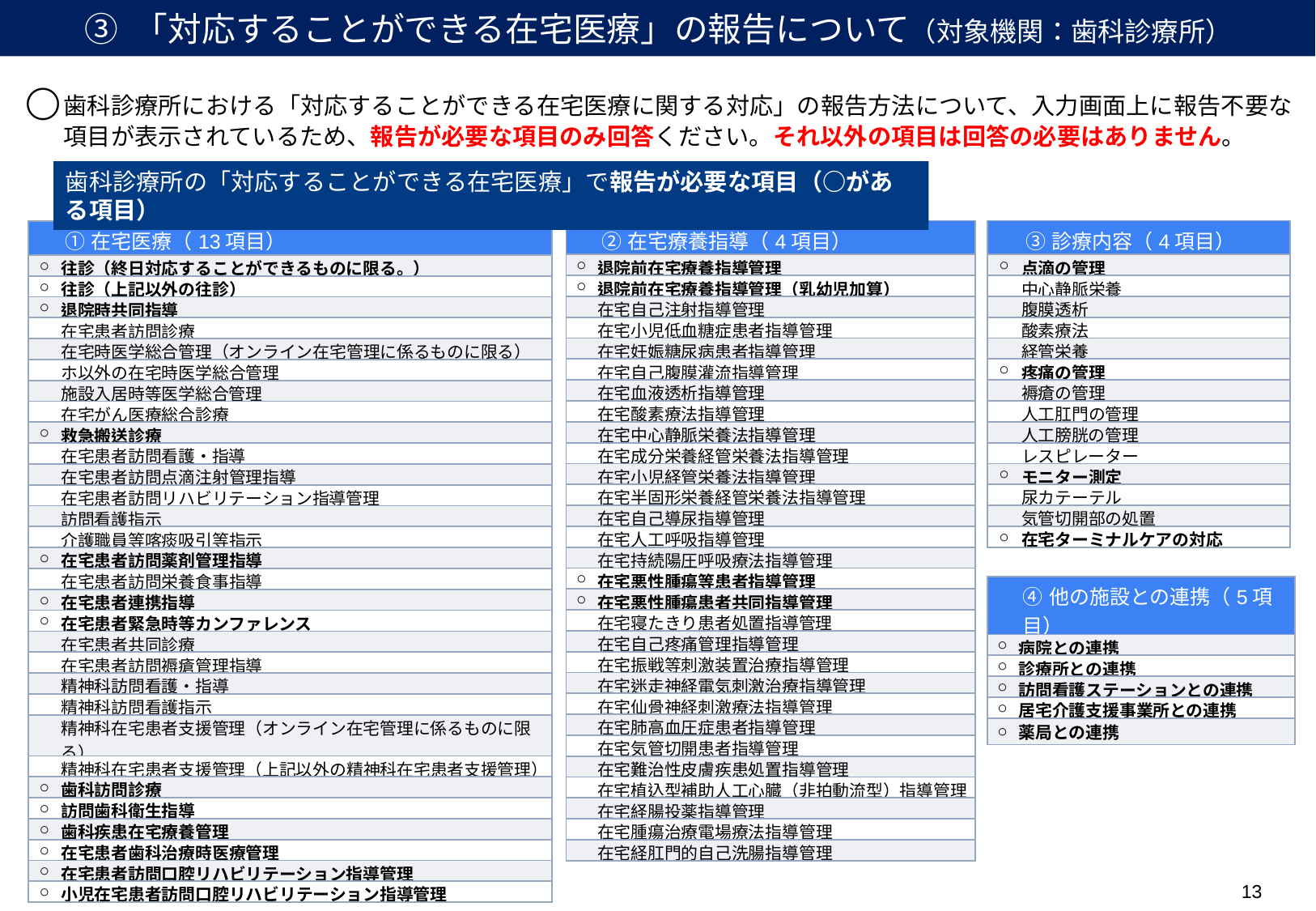

③ 「対応することができる在宅医療」の報告について（対象機関：歯科診療所）
歯科診療所における「対応することができる在宅医療に関する対応」の報告方法について、入力画面上に報告不要な項目が表示されているため、報告が必要な項目のみ回答ください。それ以外の項目は回答の必要はありません。
歯科診療所の「対応することができる在宅医療」で報告が必要な項目（○がある項目）
|  | ②在宅療養指導（4項目） |
| --- | --- |
| ○ | 退院前在宅療養指導管理 |
| ○ | 退院前在宅療養指導管理（乳幼児加算） |
|  | 在宅自己注射指導管理 |
|  | 在宅小児低血糖症患者指導管理 |
|  | 在宅妊娠糖尿病患者指導管理 |
|  | 在宅自己腹膜灌流指導管理 |
|  | 在宅血液透析指導管理 |
|  | 在宅酸素療法指導管理 |
|  | 在宅中心静脈栄養法指導管理 |
|  | 在宅成分栄養経管栄養法指導管理 |
|  | 在宅小児経管栄養法指導管理 |
|  | 在宅半固形栄養経管栄養法指導管理 |
|  | 在宅自己導尿指導管理 |
|  | 在宅人工呼吸指導管理 |
|  | 在宅持続陽圧呼吸療法指導管理 |
| ○ | 在宅悪性腫瘍等患者指導管理 |
| ○ | 在宅悪性腫瘍患者共同指導管理 |
|  | 在宅寝たきり患者処置指導管理 |
|  | 在宅自己疼痛管理指導管理 |
|  | 在宅振戦等刺激装置治療指導管理 |
|  | 在宅迷走神経電気刺激治療指導管理 |
|  | 在宅仙骨神経刺激療法指導管理 |
|  | 在宅肺高血圧症患者指導管理 |
|  | 在宅気管切開患者指導管理 |
|  | 在宅難治性皮膚疾患処置指導管理 |
|  | 在宅植込型補助人工心臓（非拍動流型）指導管理 |
|  | 在宅経腸投薬指導管理 |
|  | 在宅腫瘍治療電場療法指導管理 |
|  | 在宅経肛門的自己洗腸指導管理 |
|  | ③診療内容（4項目） |
| --- | --- |
| ○ | 点滴の管理 |
|  | 中心静脈栄養 |
|  | 腹膜透析 |
|  | 酸素療法 |
|  | 経管栄養 |
| ○ | 疼痛の管理 |
|  | 褥瘡の管理 |
|  | 人工肛門の管理 |
|  | 人工膀胱の管理 |
|  | レスピレーター |
| ○ | モニター測定 |
|  | 尿カテーテル |
|  | 気管切開部の処置 |
| ○ | 在宅ターミナルケアの対応 |
|  | ①在宅医療（13項目） |
| --- | --- |
| ○ | 往診（終日対応することができるものに限る。） |
| ○ | 往診（上記以外の往診） |
| ○ | 退院時共同指導 |
|  | 在宅患者訪問診療 |
|  | 在宅時医学総合管理（オンライン在宅管理に係るものに限る） |
|  | ホ以外の在宅時医学総合管理 |
|  | 施設入居時等医学総合管理 |
|  | 在宅がん医療総合診療 |
| ○ | 救急搬送診療 |
|  | 在宅患者訪問看護・指導 |
|  | 在宅患者訪問点滴注射管理指導 |
|  | 在宅患者訪問リハビリテーション指導管理 |
|  | 訪問看護指示 |
|  | 介護職員等喀痰吸引等指示 |
| ○ | 在宅患者訪問薬剤管理指導 |
|  | 在宅患者訪問栄養食事指導 |
| ○ | 在宅患者連携指導 |
| ○ | 在宅患者緊急時等カンファレンス |
|  | 在宅患者共同診療 |
|  | 在宅患者訪問褥瘡管理指導 |
|  | 精神科訪問看護・指導 |
|  | 精神科訪問看護指示 |
|  | 精神科在宅患者支援管理（オンライン在宅管理に係るものに限る） |
|  | 精神科在宅患者支援管理（上記以外の精神科在宅患者支援管理） |
| ○ | 歯科訪問診療 |
| ○ | 訪問歯科衛生指導 |
| ○ | 歯科疾患在宅療養管理 |
| ○ | 在宅患者歯科治療時医療管理 |
| ○ | 在宅患者訪問口腔リハビリテーション指導管理 |
| ○ | 小児在宅患者訪問口腔リハビリテーション指導管理 |
|  | ④他の施設との連携（5項目） |
| --- | --- |
| ○ | 病院との連携 |
| ○ | 診療所との連携 |
| ○ | 訪問看護ステーションとの連携 |
| ○ | 居宅介護支援事業所との連携 |
| ○ | 薬局との連携 |
13